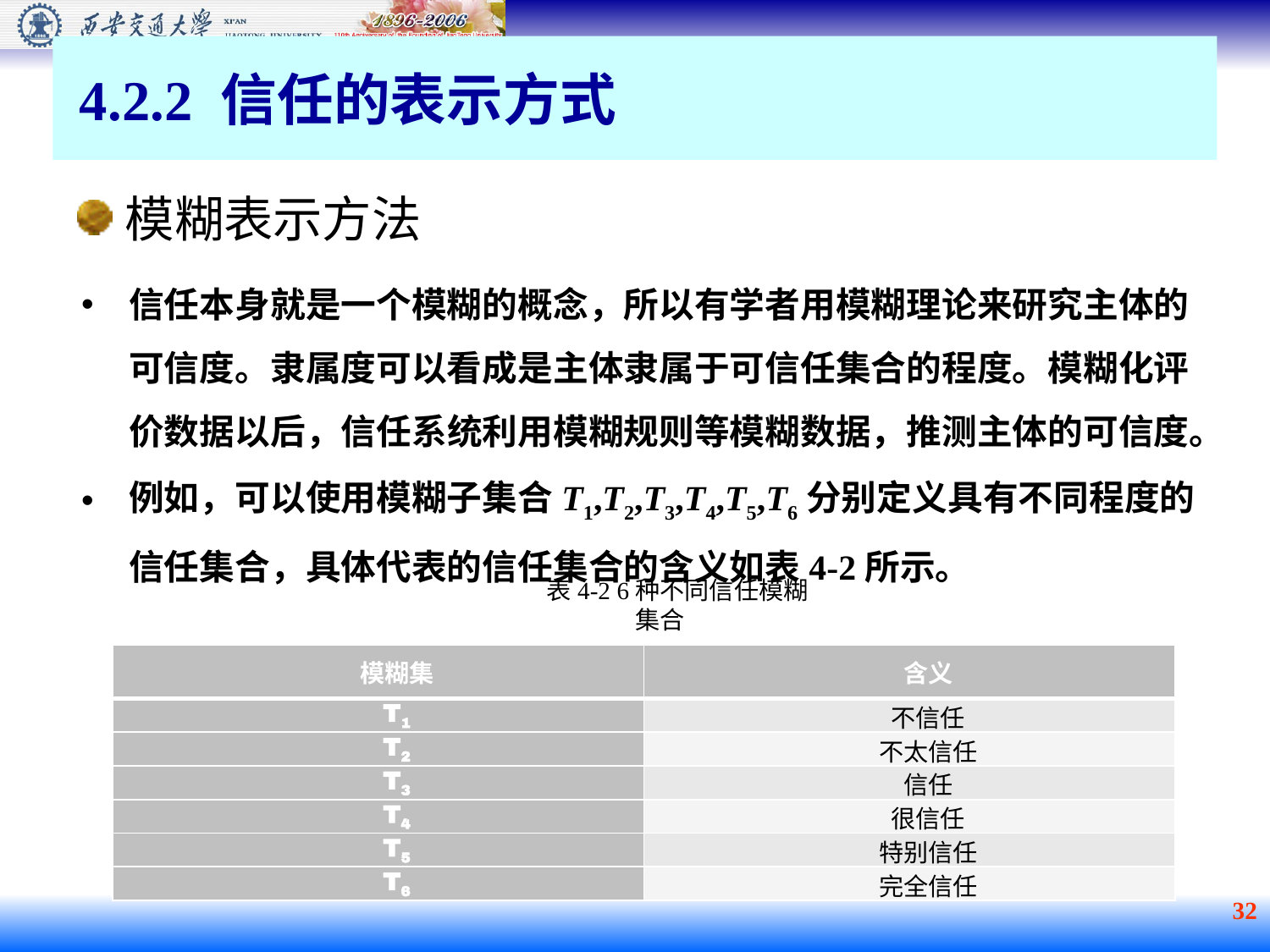

4.2.2 信任的表示方式
模糊表示方法
信任本身就是一个模糊的概念，所以有学者用模糊理论来研究主体的可信度。隶属度可以看成是主体隶属于可信任集合的程度。模糊化评价数据以后，信任系统利用模糊规则等模糊数据，推测主体的可信度。
例如，可以使用模糊子集合T1,T2,T3,T4,T5,T6分别定义具有不同程度的信任集合，具体代表的信任集合的含义如表4-2所示。
表4-2 6种不同信任模糊集合
| 模糊集 | 含义 |
| --- | --- |
| T1 | 不信任 |
| T2 | 不太信任 |
| T3 | 信任 |
| T4 | 很信任 |
| T5 | 特别信任 |
| T6 | 完全信任 |
 32